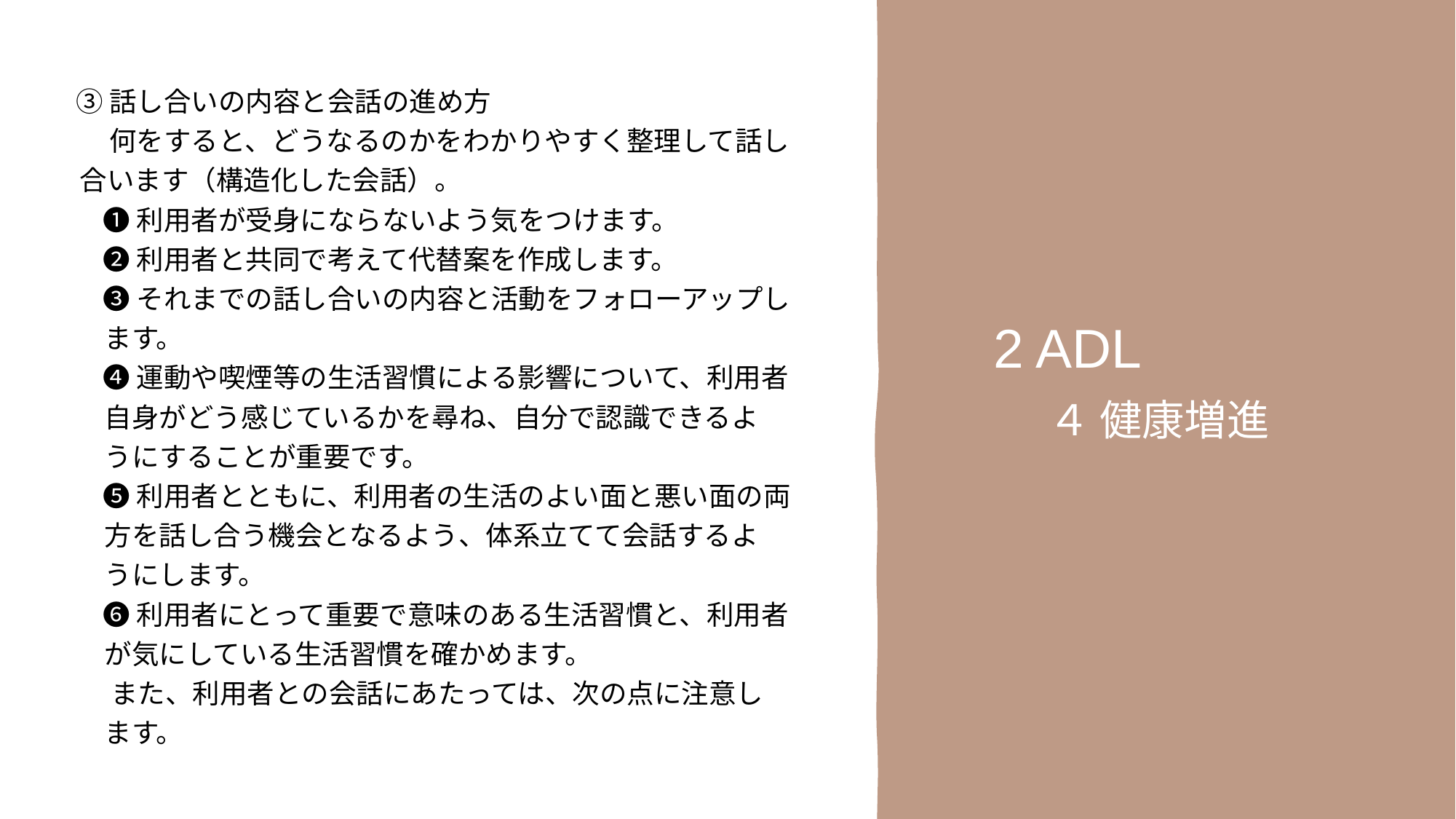

③ 話し合いの内容と会話の進め方
　　 何をすると、どうなるのかをわかりやすく整理して話し
    合います（構造化した会話）。
　　❶ 利用者が受身にならないよう気をつけます。
　　❷ 利用者と共同で考えて代替案を作成します。
　　❸ それまでの話し合いの内容と活動をフォローアップし
        ます。
　　❹ 運動や喫煙等の生活習慣による影響について、利用者
        自身がどう感じているかを尋ね、自分で認識できるよ
        うにすることが重要です。
　　❺ 利用者とともに、利用者の生活のよい面と悪い面の両
        方を話し合う機会となるよう、体系立てて会話するよ
        うにします。
　　❻ 利用者にとって重要で意味のある生活習慣と、利用者
        が気にしている生活習慣を確かめます。
         また、利用者との会話にあたっては、次の点に注意し
        ます。

2 ADL
　４ 健康増進